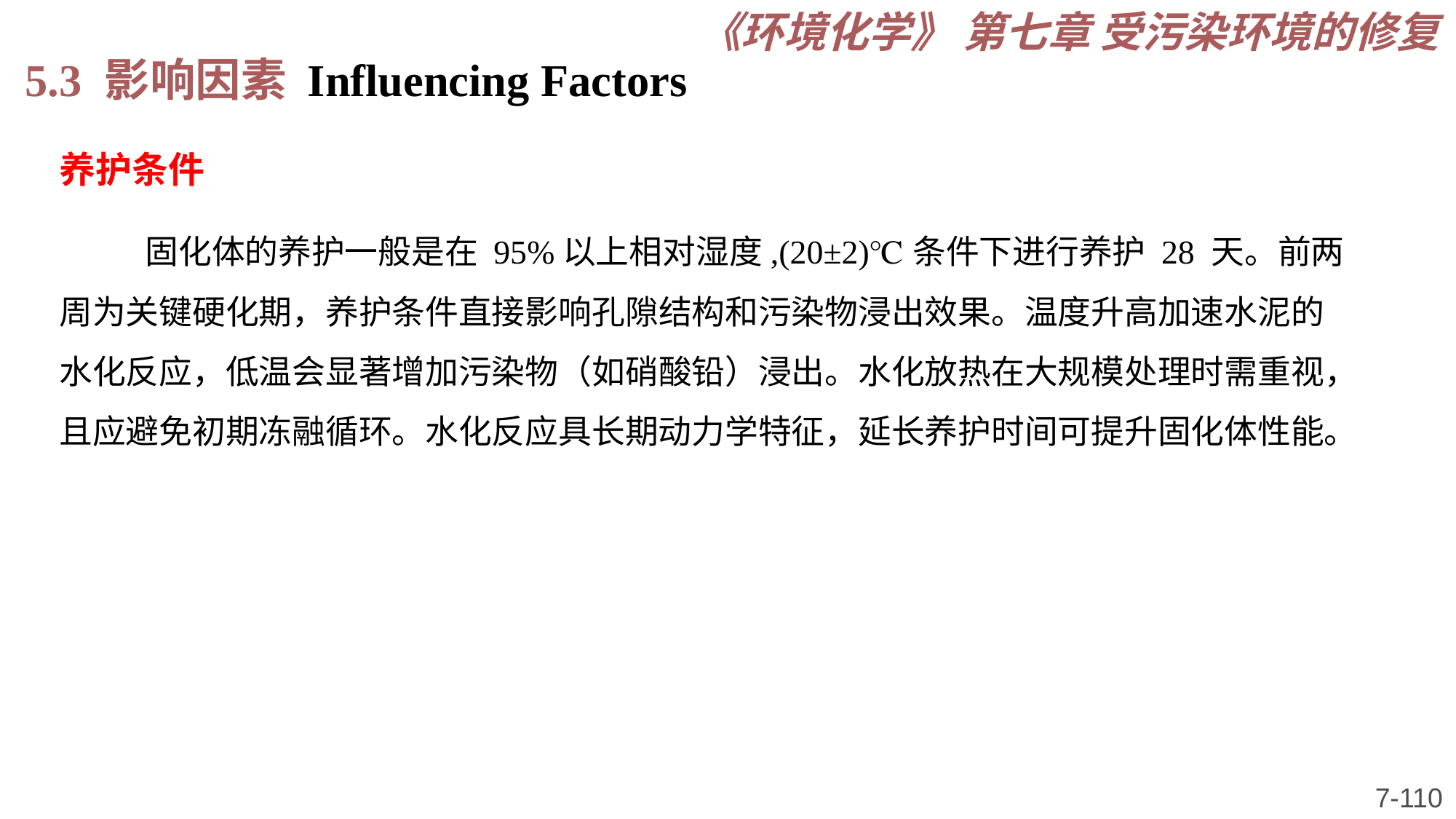

《环境化学》 第七章 受污染环境的修复
5.3 影响因素 Influencing Factors
养护条件
固化体的养护一般是在 95%以上相对湿度,(20±2)℃条件下进行养护 28 天。前两周为关键硬化期，养护条件直接影响孔隙结构和污染物浸出效果。温度升高加速水泥的水化反应，低温会显著增加污染物（如硝酸铅）浸出。水化放热在大规模处理时需重视，且应避免初期冻融循环。水化反应具长期动力学特征，延长养护时间可提升固化体性能。
7-110